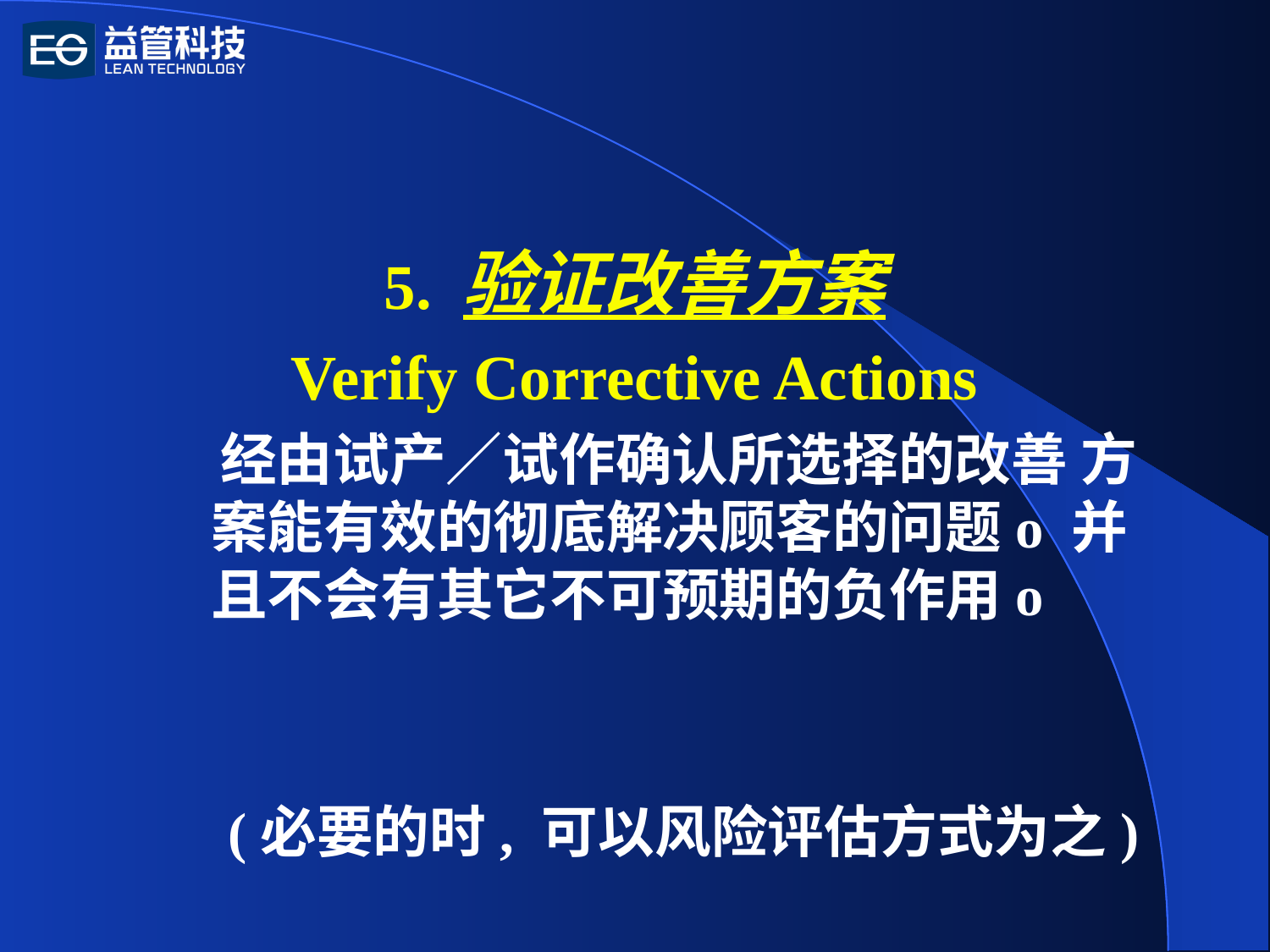

5. 验证改善方案
Verify Corrective Actions
   经由试产／试作确认所选择的改善 方案能有效的彻底解决顾客的问题o 并且不会有其它不可预期的负作用o

    (必要的时, 可以风险评估方式为之)